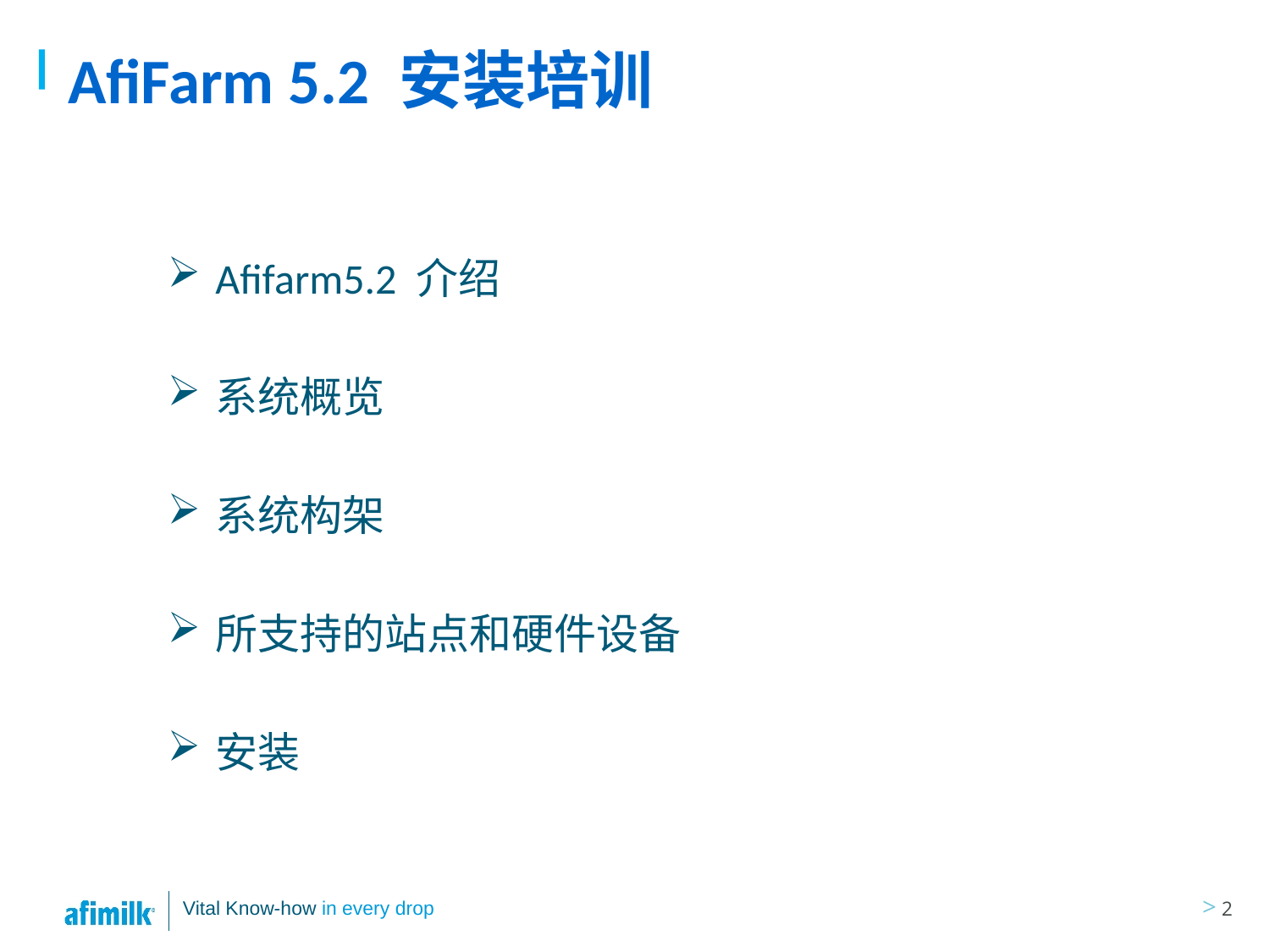

# AfiFarm 5.2 安装培训

Afifarm5.2 介绍

系统概览

系统构架

所支持的站点和硬件设备

安装